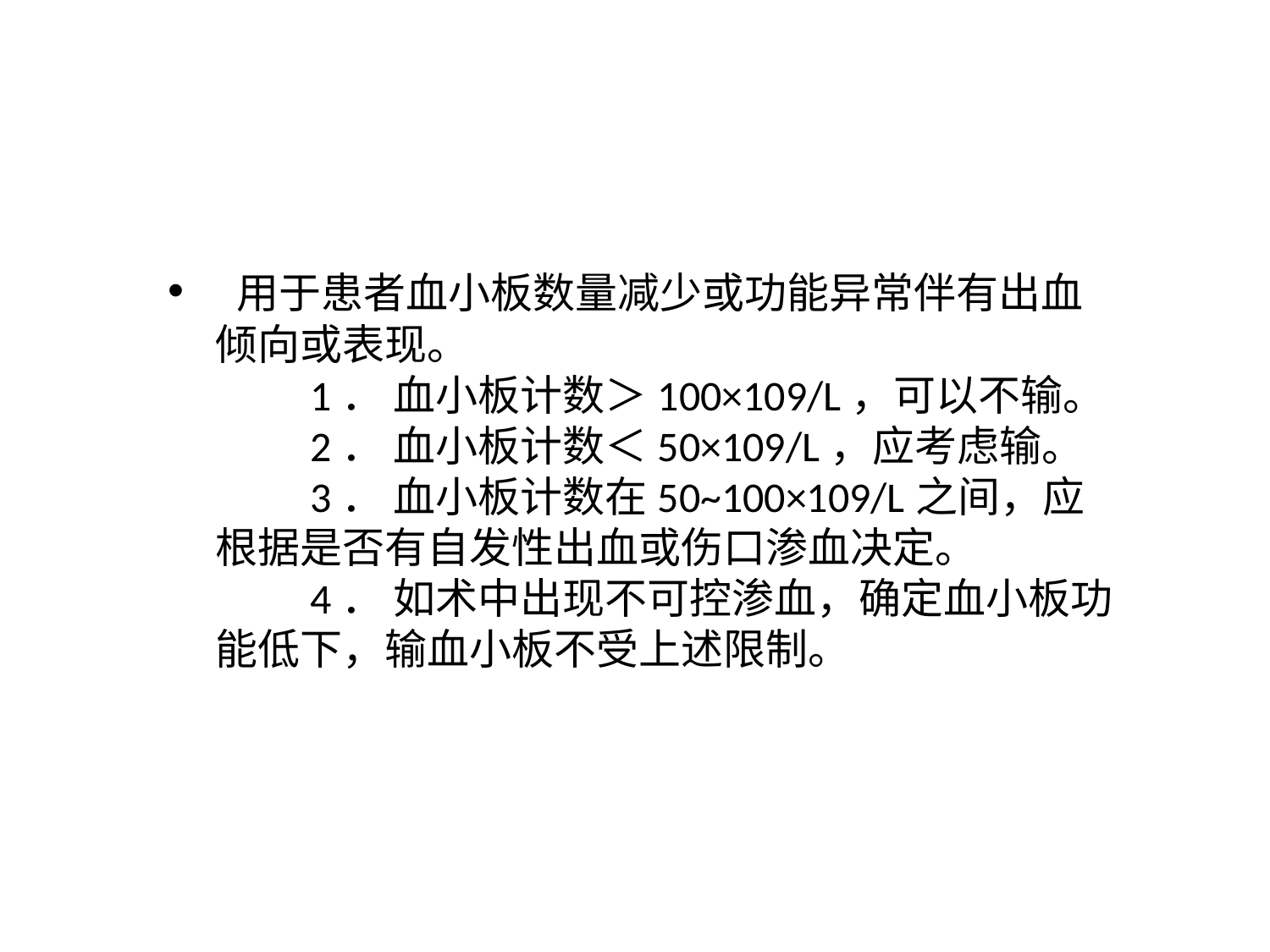

# 血小板输注
 用于患者血小板数量减少或功能异常伴有出血倾向或表现。
　　1． 血小板计数＞100×109/L，可以不输。
　　2． 血小板计数＜50×109/L，应考虑输。
　　3． 血小板计数在50~100×109/L之间，应根据是否有自发性出血或伤口渗血决定。
　　4． 如术中出现不可控渗血，确定血小板功能低下，输血小板不受上述限制。